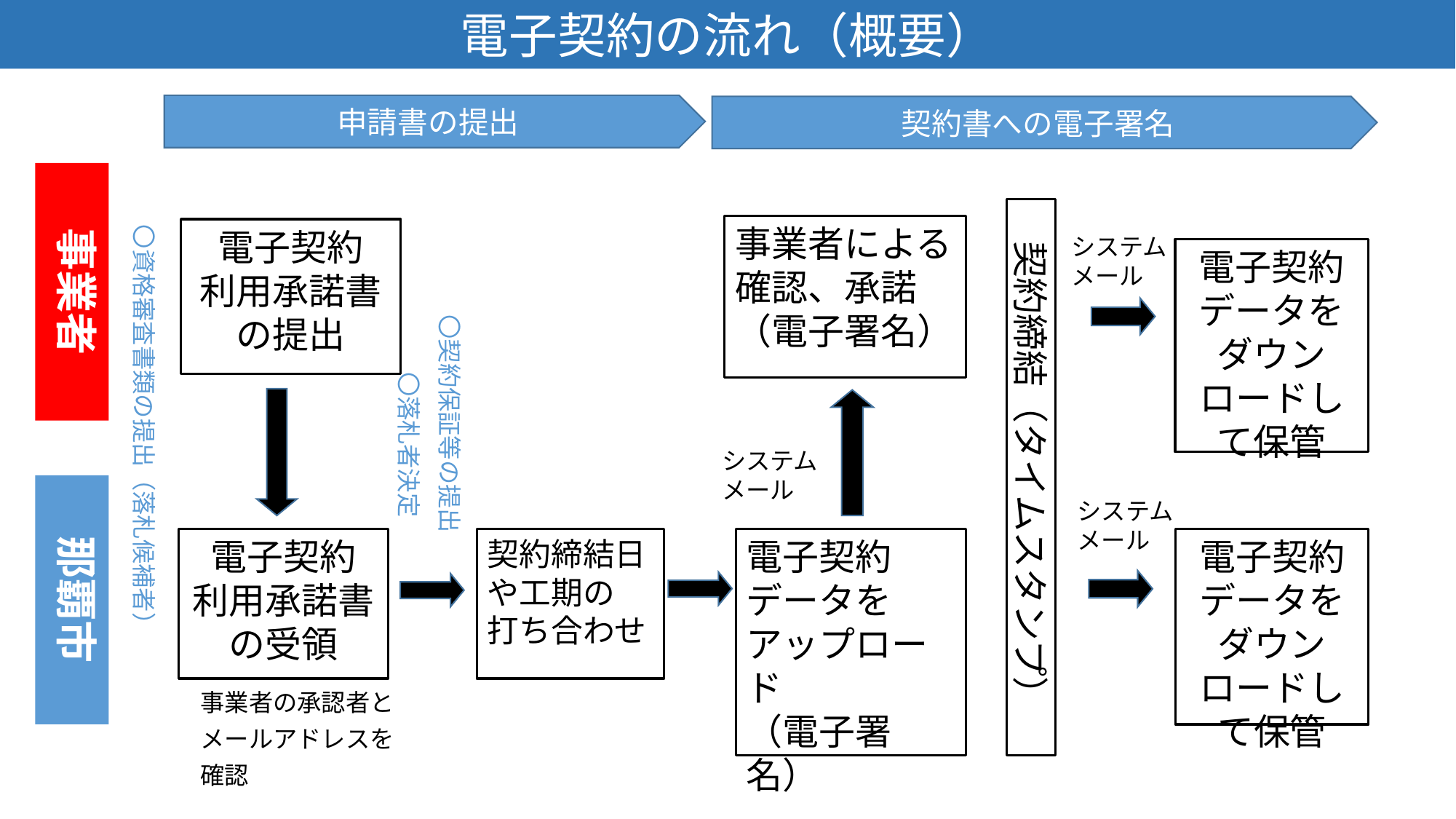

電子契約の流れ（概要）
申請書の提出
契約書への電子署名
事業者
〇資格審査書類の提出（落札候補者）
契約締結（タイムスタンプ）
事業者による確認、承諾
（電子署名）
電子契約
利用承諾書の提出
システム
メール
電子契約データをダウンロードして保管

〇契約保証等の提出
〇落札者決定

システム
メール
那覇市
システム
メール
電子契約
利用承諾書の受領
契約締結日や工期の
打ち合わせ
電子契約データを
アップロード
（電子署名）
電子契約データをダウンロードして保管

事業者の承認者と

メールアドレスを

確認